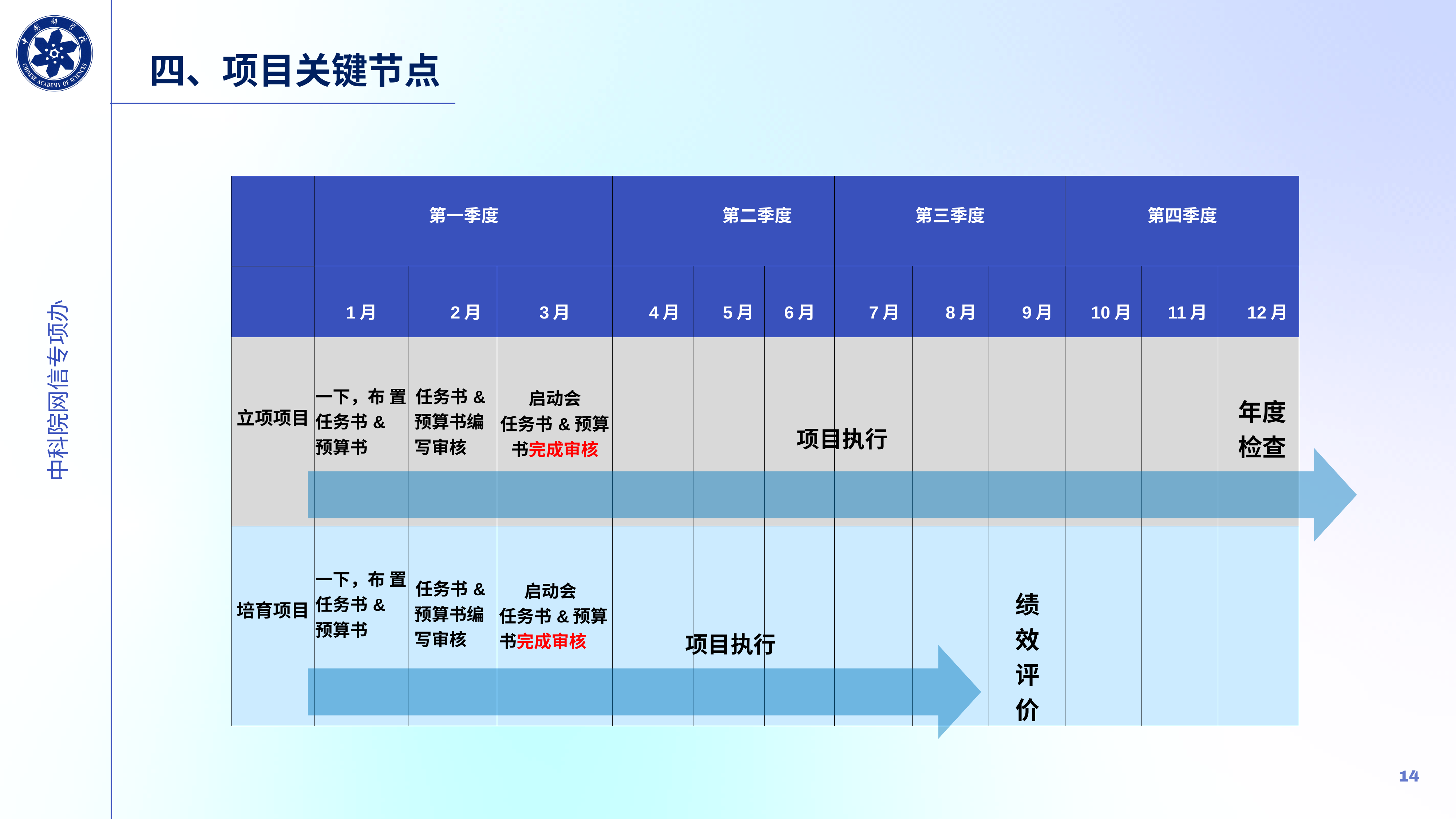

四、项目关键节点
|  | 第一季度 |  |  | 第二季度 |  |  | 第三季度 |  |  | 第四季度 |  |  |
| --- | --- | --- | --- | --- | --- | --- | --- | --- | --- | --- | --- | --- |
|  | 1月 | 2月 | 3月 | 4月 | 5月 | 6月 | 7月 | 8月 | 9月 | 10月 | 11月 | 12月 |
| 立项项目 | 一下，布 置任务书& 预算书 | 任务书& 预算书编 写审核 | 启动会 任务书&预算 书完成审核 |  |  |  |  |  |  |  |  | 年度 检查 |
| 培育项目 | 一下，布 置任务书& 预算书 | 任务书& 预算书编 写审核 | 启动会 任务书&预算 书完成审核 |  |  |  |  |  | 绩效 评价 |  |  |  |
项目执行

项目执行